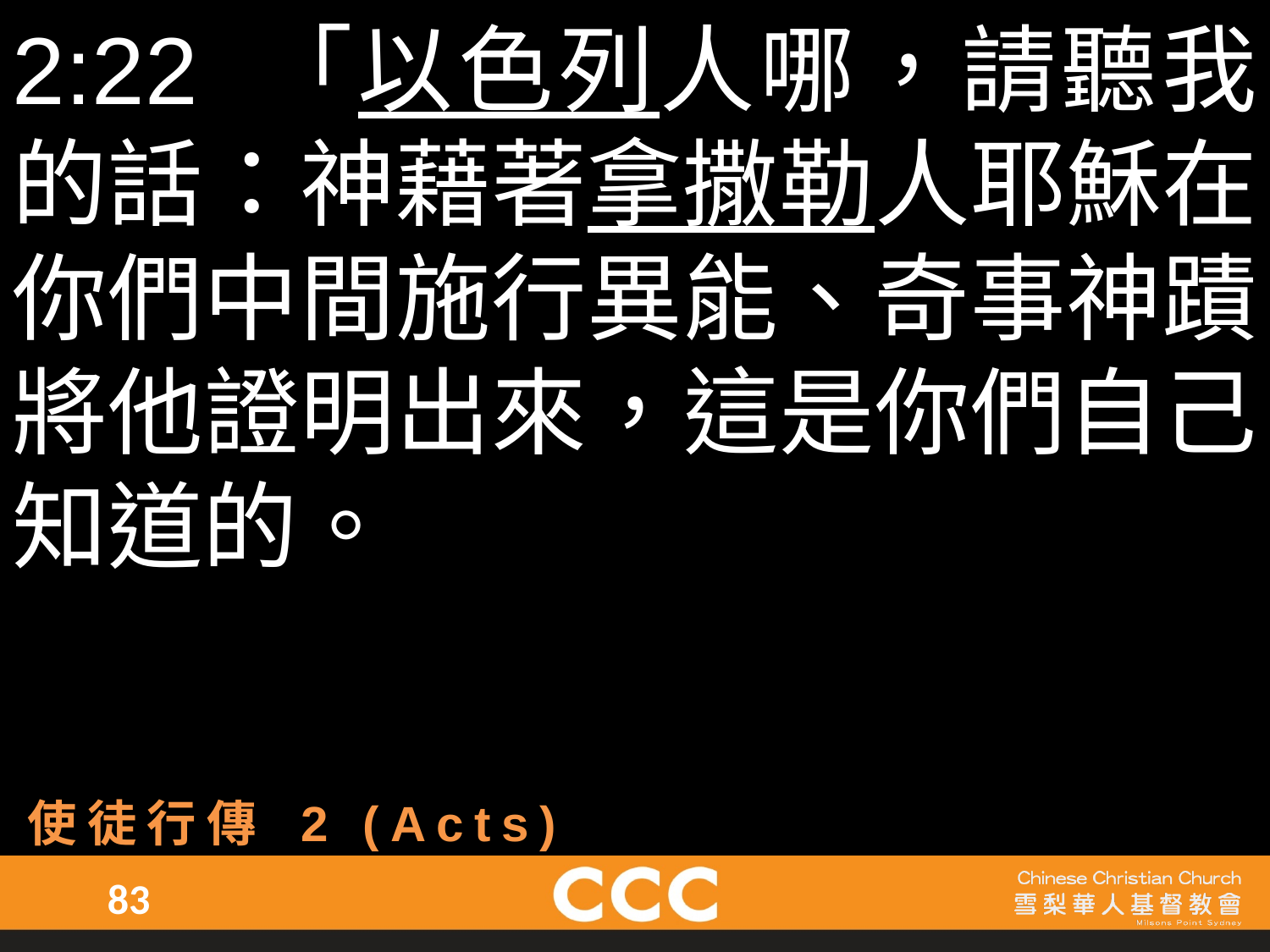

2:22 「以色列人哪，請聽我的話：神藉著拿撒勒人耶穌在你們中間施行異能、奇事神蹟，將他證明出來，這是你們自己知道的。
使徒行傳 2 (Acts)
83